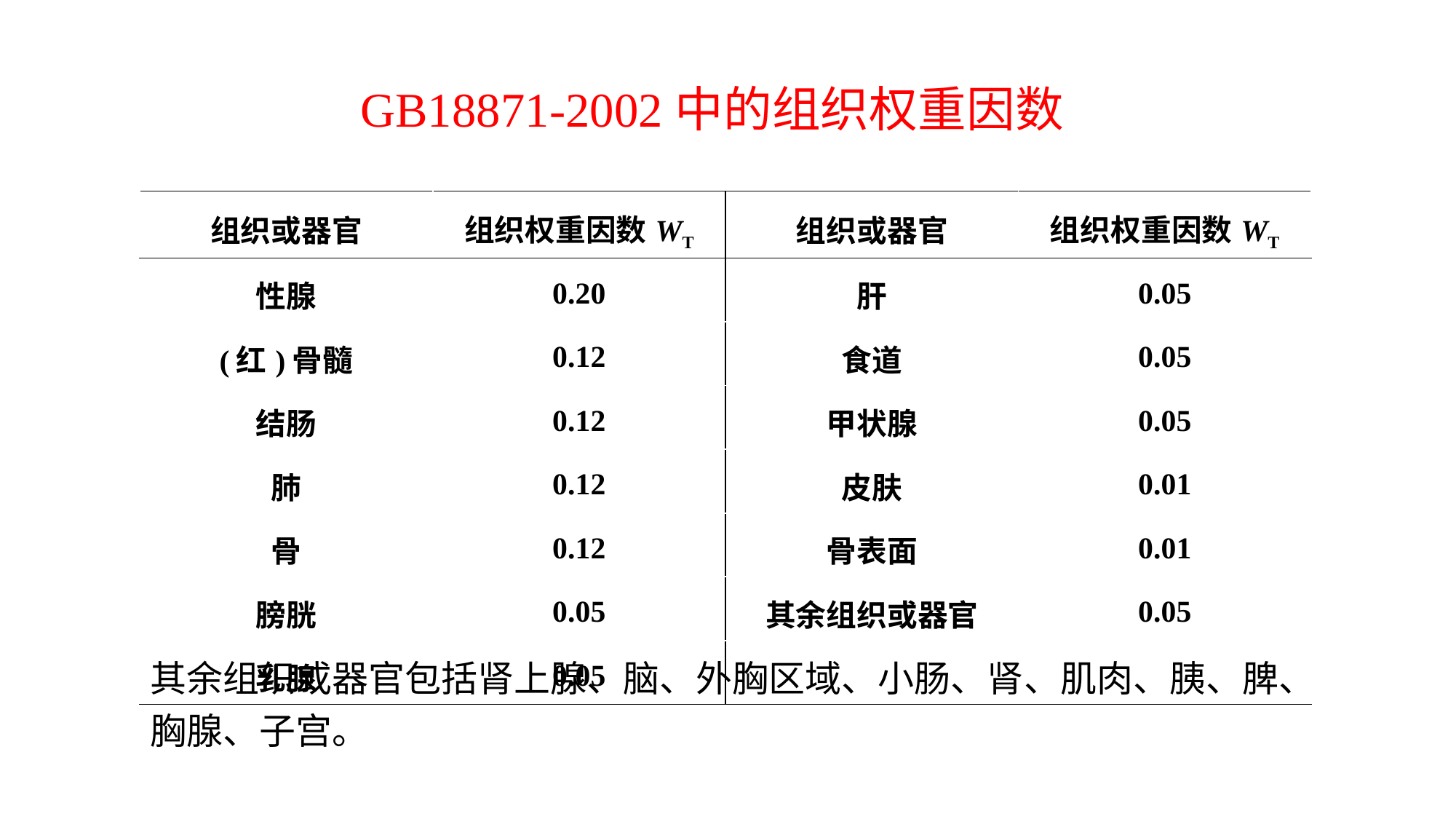

GB18871-2002中的组织权重因数
| 组织或器官 | 组织权重因数WT | 组织或器官 | 组织权重因数WT |
| --- | --- | --- | --- |
| 性腺 | 0.20 | 肝 | 0.05 |
| (红)骨髓 | 0.12 | 食道 | 0.05 |
| 结肠 | 0.12 | 甲状腺 | 0.05 |
| 肺 | 0.12 | 皮肤 | 0.01 |
| 骨 | 0.12 | 骨表面 | 0.01 |
| 膀胱 | 0.05 | 其余组织或器官 | 0.05 |
| 乳腺 | 0.05 |  |  |
其余组织或器官包括肾上腺、脑、外胸区域、小肠、肾、肌肉、胰、脾、胸腺、子宫。